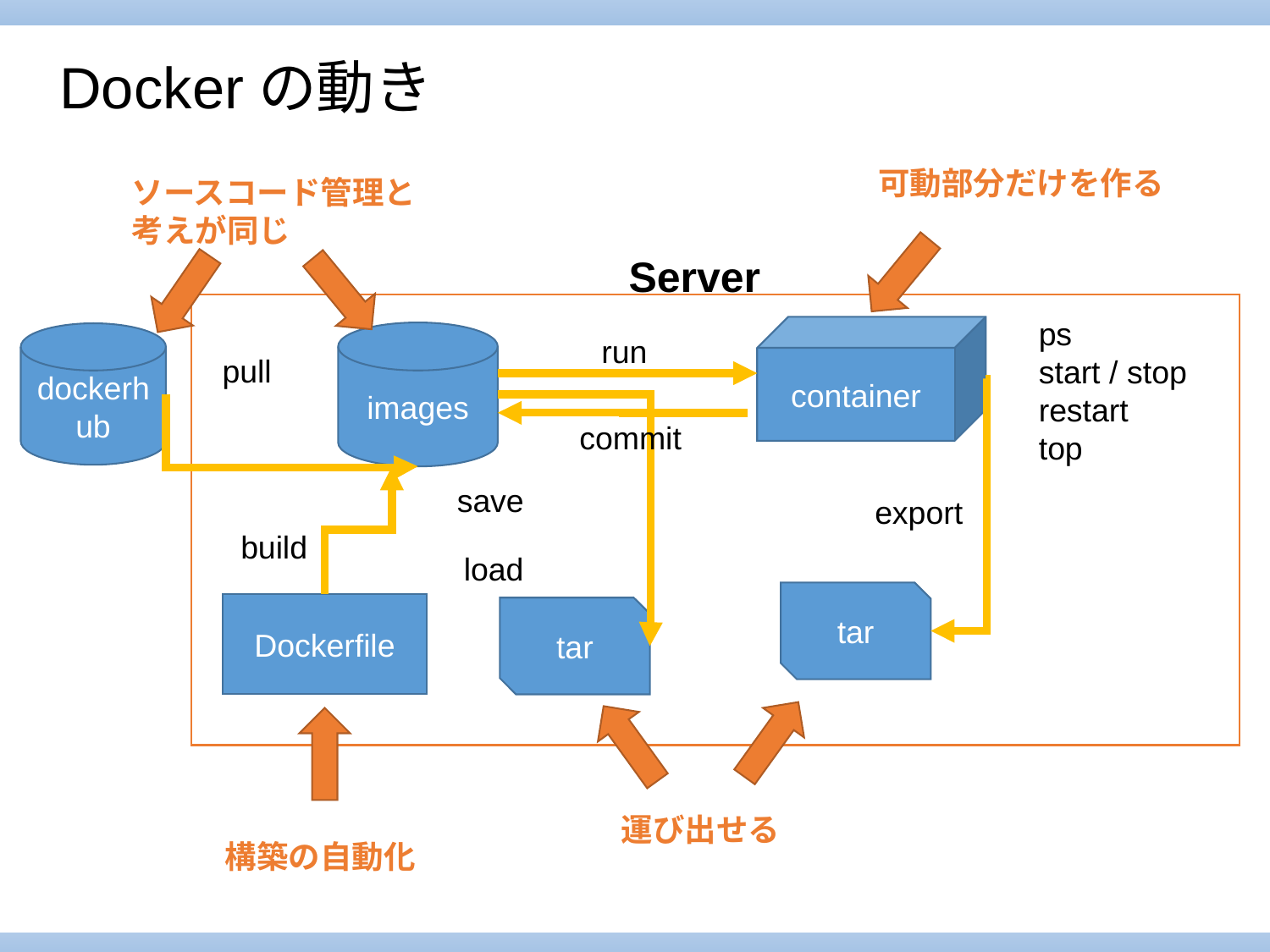

# Dockerの動き
可動部分だけを作る
ソースコード管理と
考えが同じ

Server

ps
start / stop
restart
top
container
images
dockerhub
run
pull
commit
save
export
build
load
tar
Dockerfile
tar

運び出せる
構築の自動化